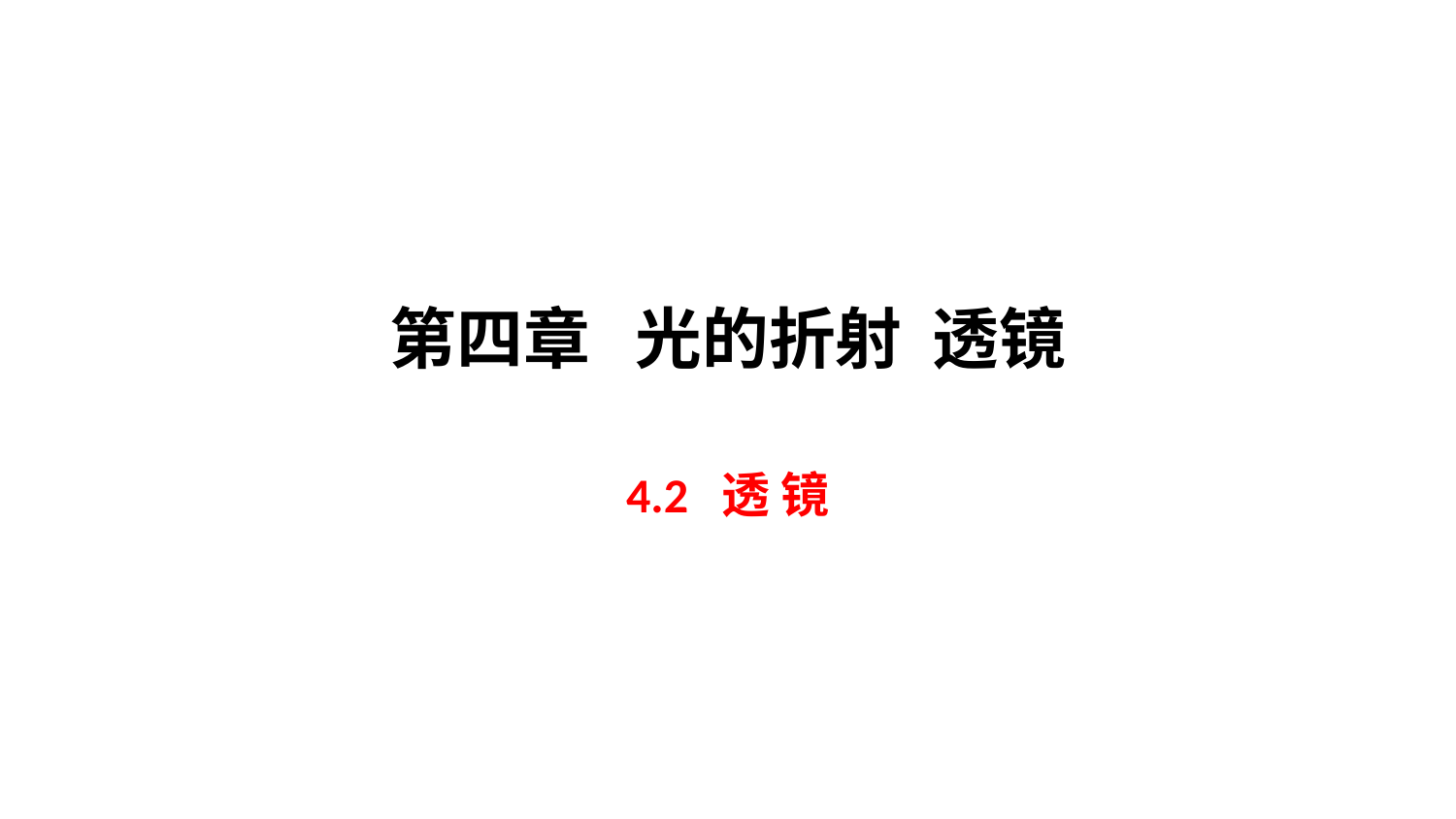

# 第四章   光的折射  透镜
4.2  透 镜